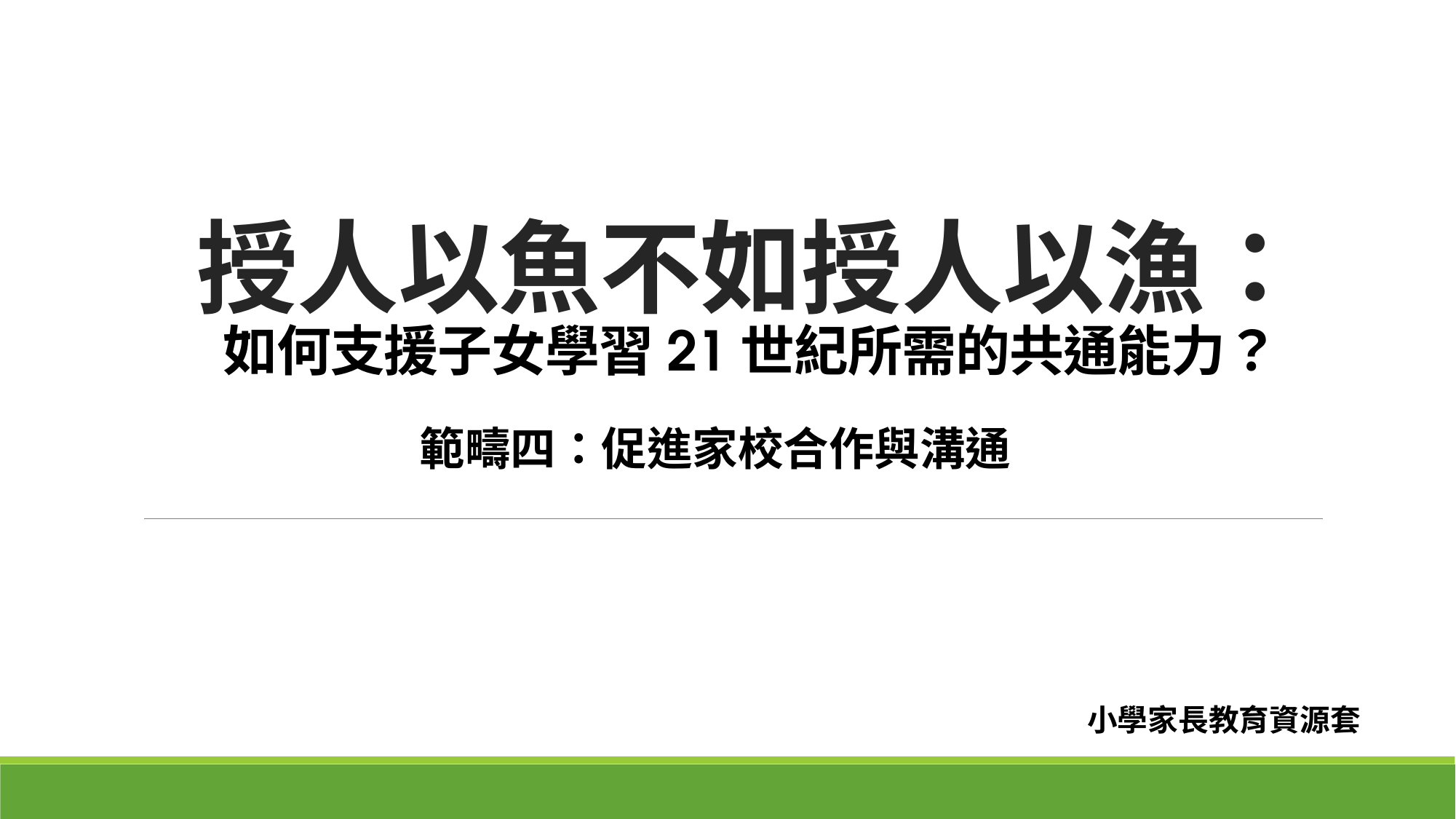

# 授人以魚不如授人以漁： 如何支援子女學習21世紀所需的共通能力？
範疇四：促進家校合作與溝通
小學家長教育資源套